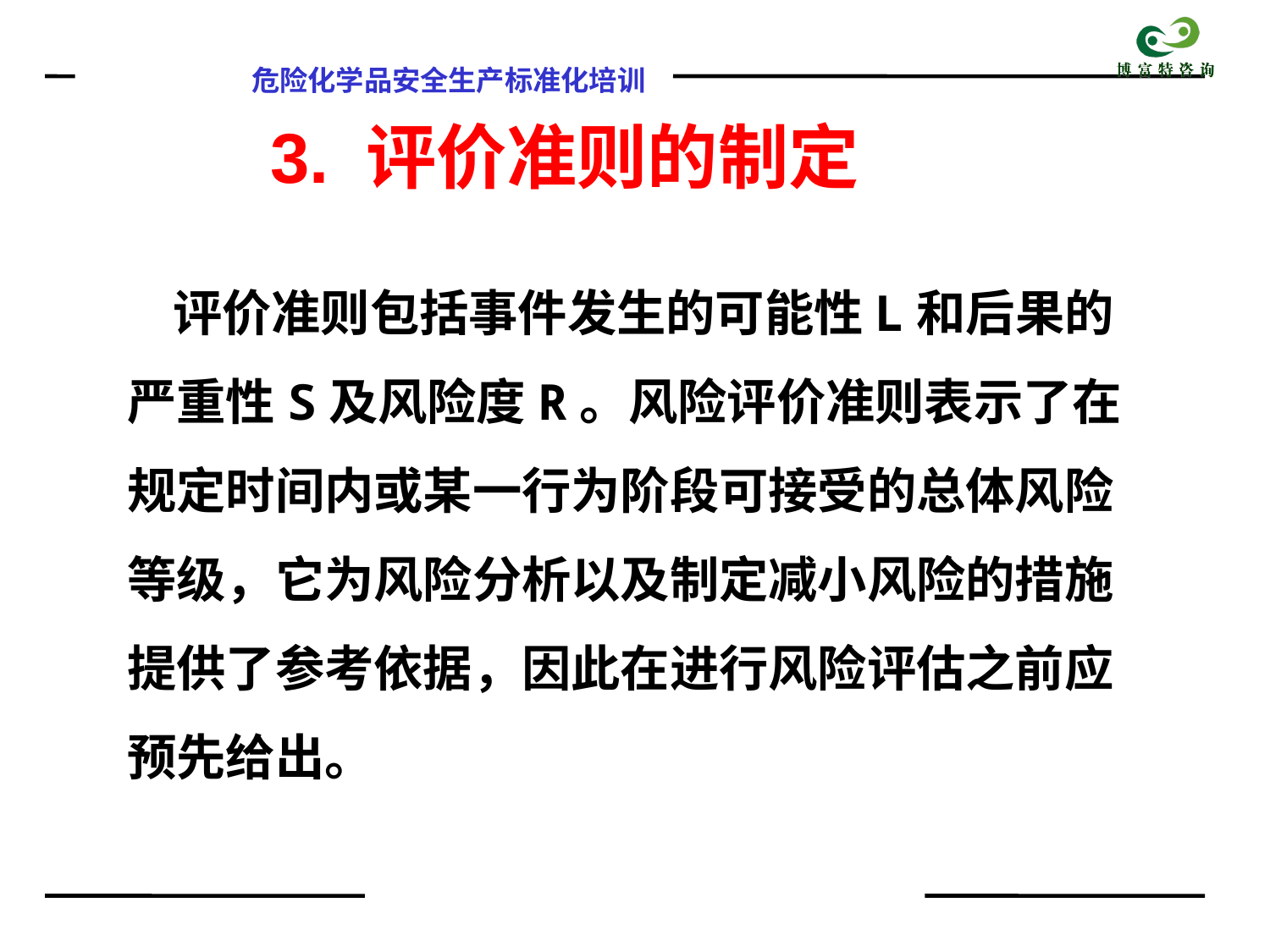

3. 评价准则的制定

   评价准则包括事件发生的可能性L和后果的严重性S及风险度R。风险评价准则表示了在规定时间内或某一行为阶段可接受的总体风险等级，它为风险分析以及制定减小风险的措施提供了参考依据，因此在进行风险评估之前应预先给出。